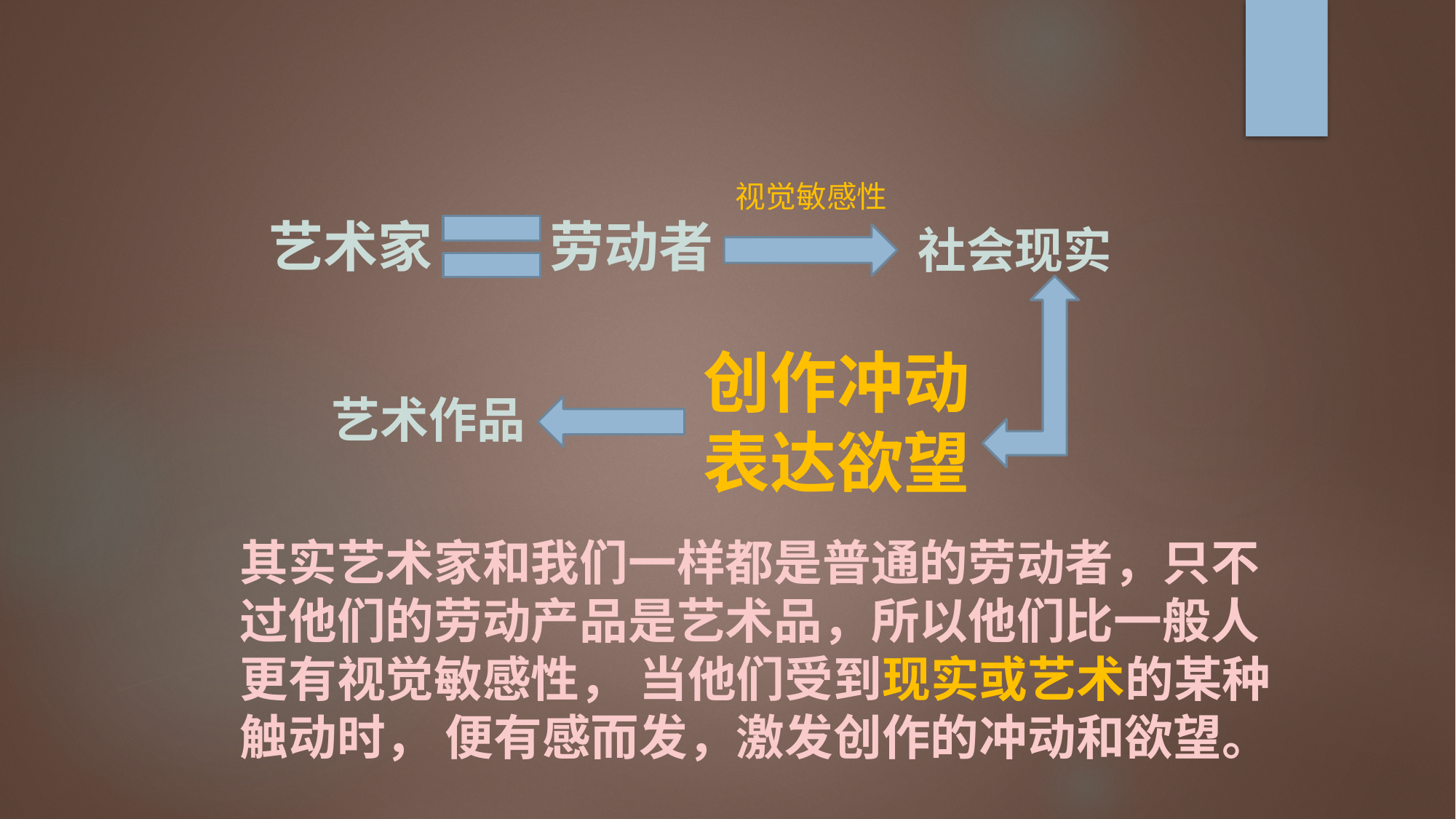

视觉敏感性

艺术家
劳动者
社会现实

创作冲动表达欲望
艺术作品

其实艺术家和我们一样都是普通的劳动者，只不过他们的劳动产品是艺术品，所以他们比一般人更有视觉敏感性， 当他们受到现实或艺术的某种触动时， 便有感而发，激发创作的冲动和欲望。